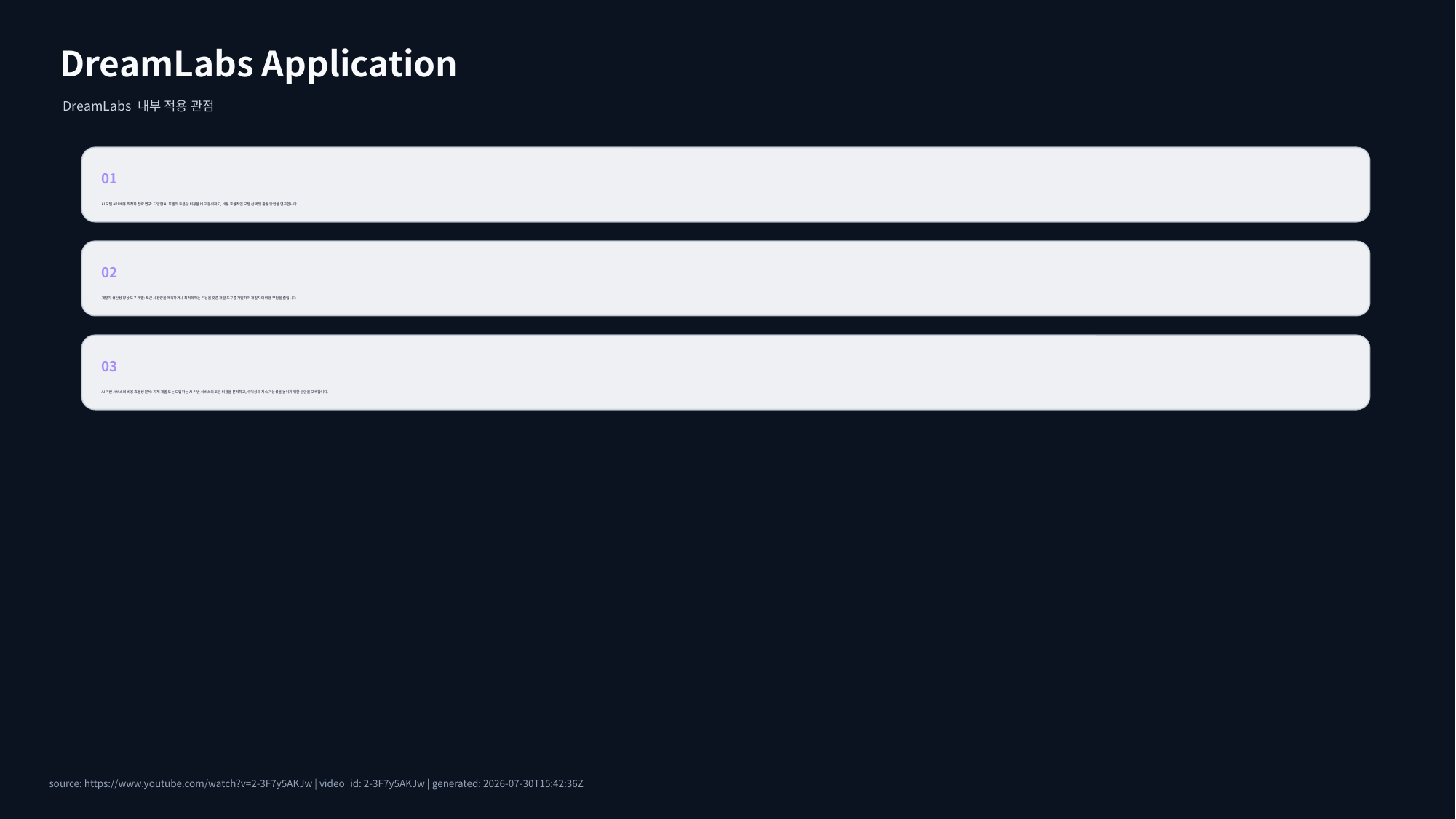

DreamLabs Application
DreamLabs 내부 적용 관점

01
AI 모델 API 비용 최적화 전략 연구: 다양한 AI 모델의 토큰당 비용을 비교 분석하고, 비용 효율적인 모델 선택 및 활용 방안을 연구합니다.

02
개발자 생산성 향상 도구 개발: 토큰 사용량을 예측하거나 최적화하는 기능을 갖춘 개발 도구를 개발하여 개발자의 비용 부담을 줄입니다.

03
AI 기반 서비스의 비용 효율성 분석: 자체 개발 또는 도입하는 AI 기반 서비스의 토큰 비용을 분석하고, 수익성과 지속 가능성을 높이기 위한 방안을 모색합니다.
source: https://www.youtube.com/watch?v=2-3F7y5AKJw | video_id: 2-3F7y5AKJw | generated: 2026-07-30T15:42:36Z